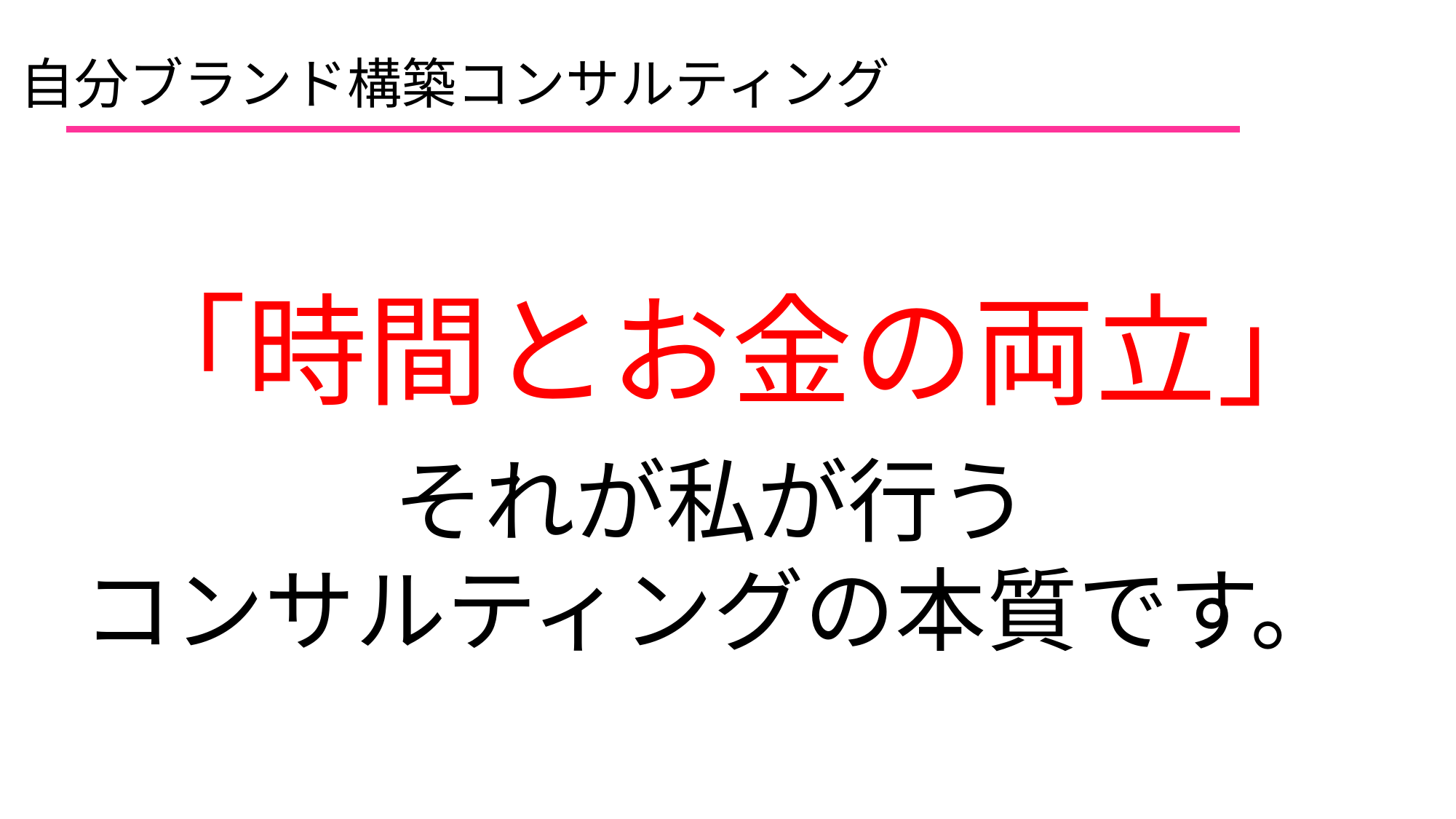

自分ブランド構築コンサルティング
「時間とお金の両立」
それが私が行う
コンサルティングの本質です。